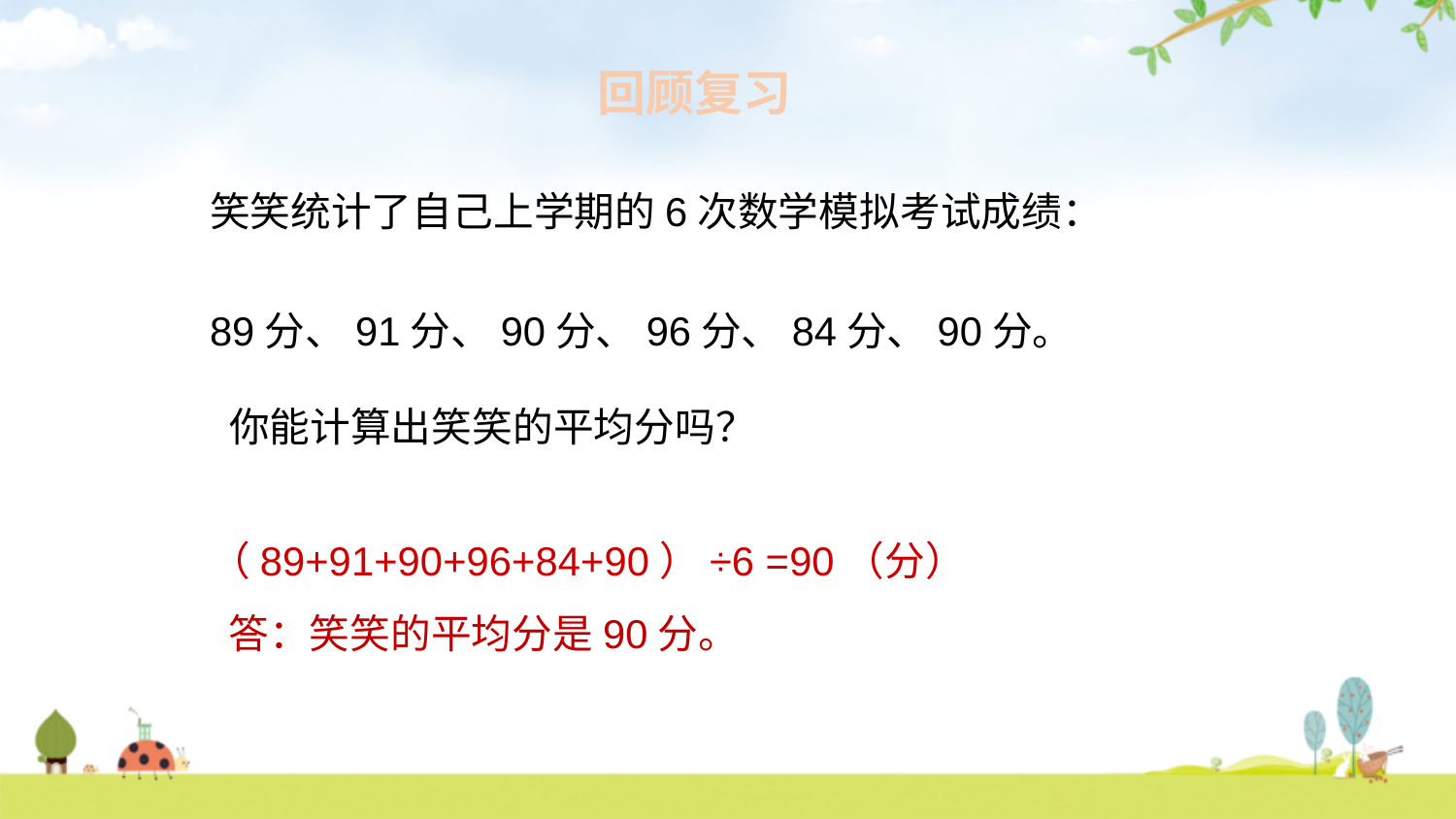

回顾复习
笑笑统计了自己上学期的6次数学模拟考试成绩：
89分、91分、90分、96分、84分、90分。
你能计算出笑笑的平均分吗？
（89+91+90+96+84+90）÷6 =90（分）
 答：笑笑的平均分是90分。